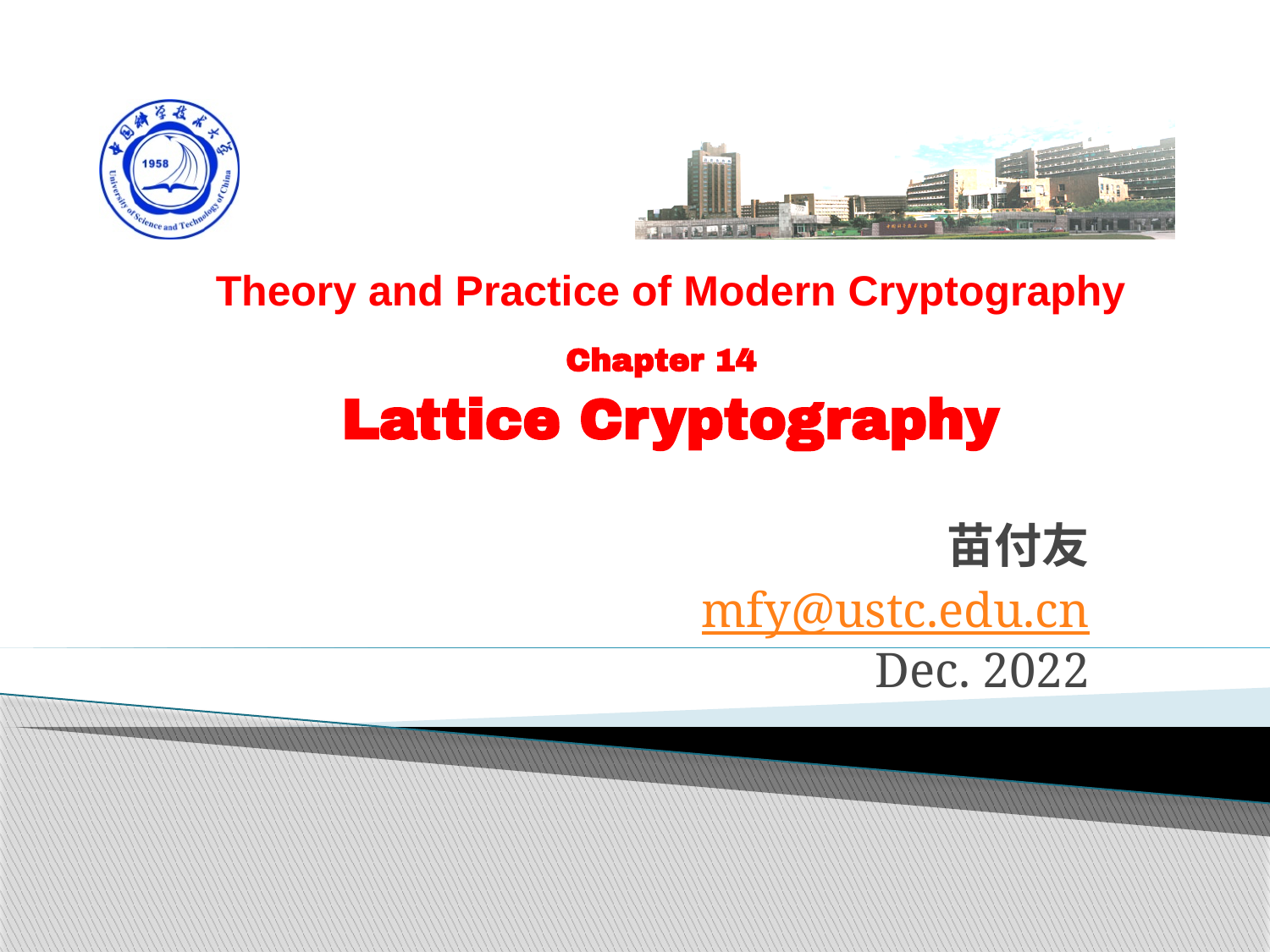

Theory and Practice of Modern Cryptography
Chapter 14
Lattice Cryptography
苗付友
mfy@ustc.edu.cn
Dec. 2022